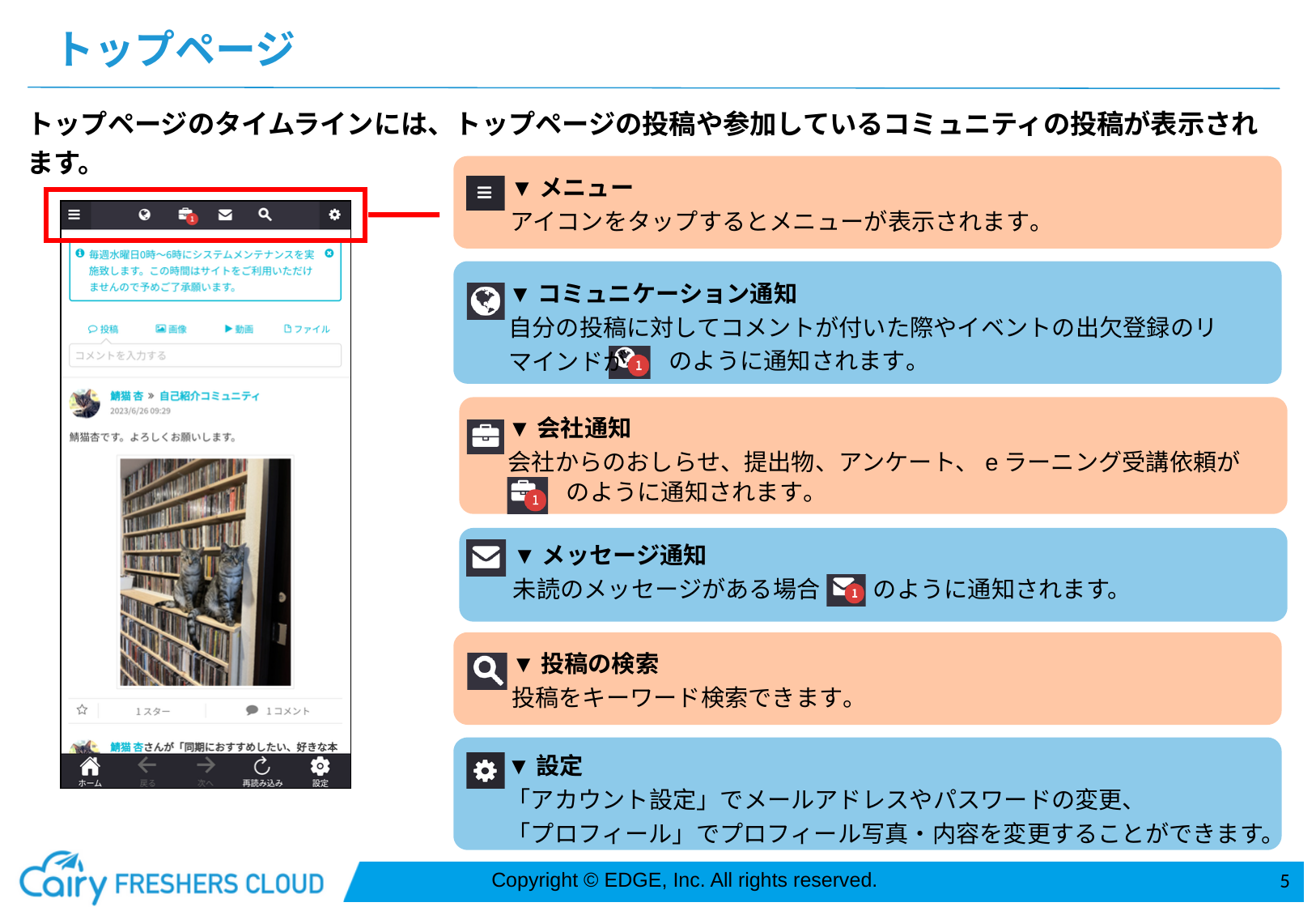

トップページ

トップページのタイムラインには、トップページの投稿や参加しているコミュニティの投稿が表示されます。

▼メニュー
アイコンをタップするとメニューが表示されます。

▼コミュニケーション通知
自分の投稿に対してコメントが付いた際やイベントの出欠登録のリマインドが

のように通知されます。

▼会社通知
会社からのおしらせ、提出物、アンケート、eラーニング受講依頼が

のように通知されます。

▼メッセージ通知
未読のメッセージがある場合

のように通知されます。

▼投稿の検索
投稿をキーワード検索できます。

▼設定
「アカウント設定」でメールアドレスやパスワードの変更、
「プロフィール」でプロフィール写真・内容を変更することができます。

5

Copyright © EDGE, Inc. All rights reserved.